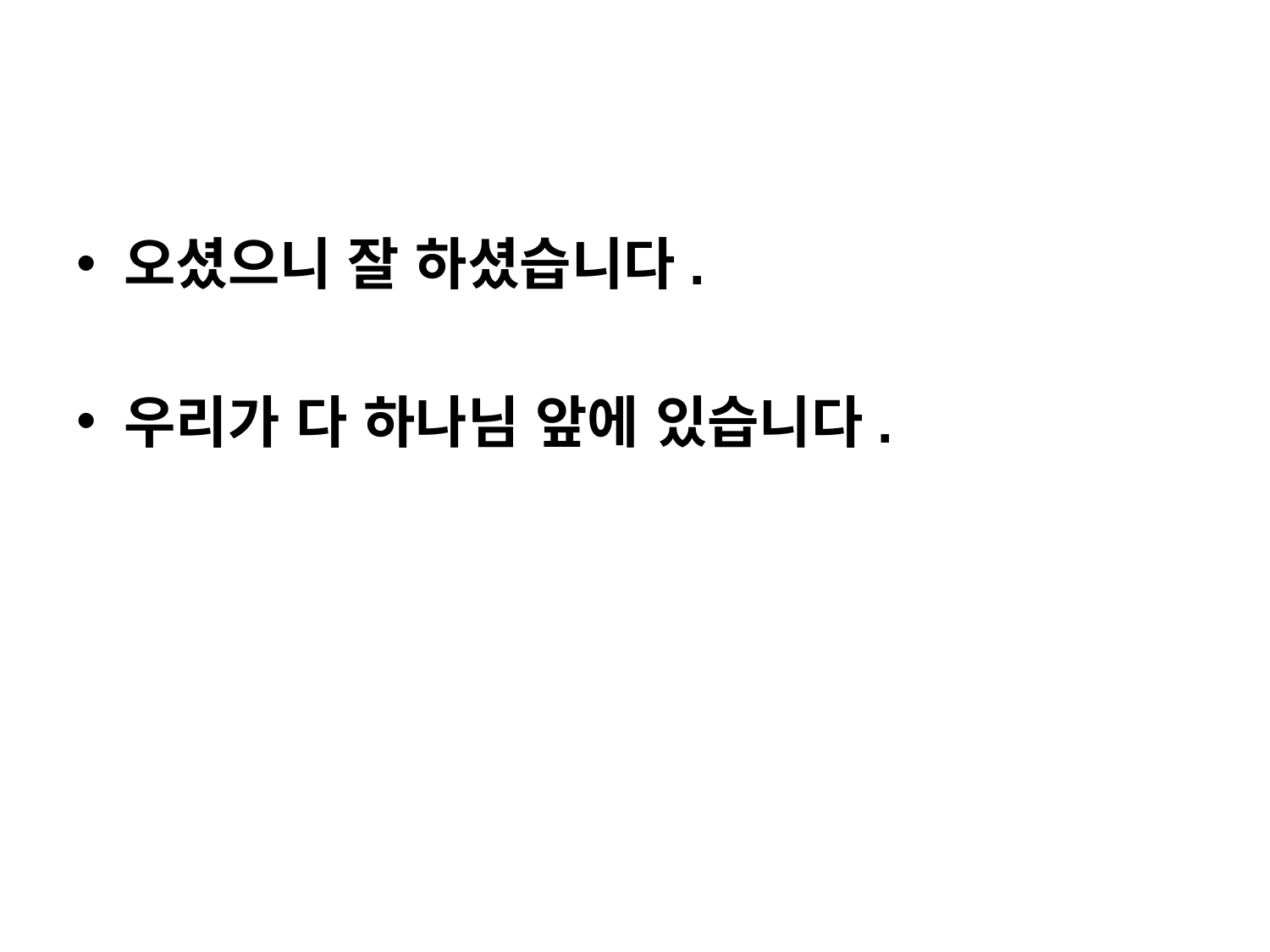

#
오셨으니 잘 하셨습니다.

우리가 다 하나님 앞에 있습니다.